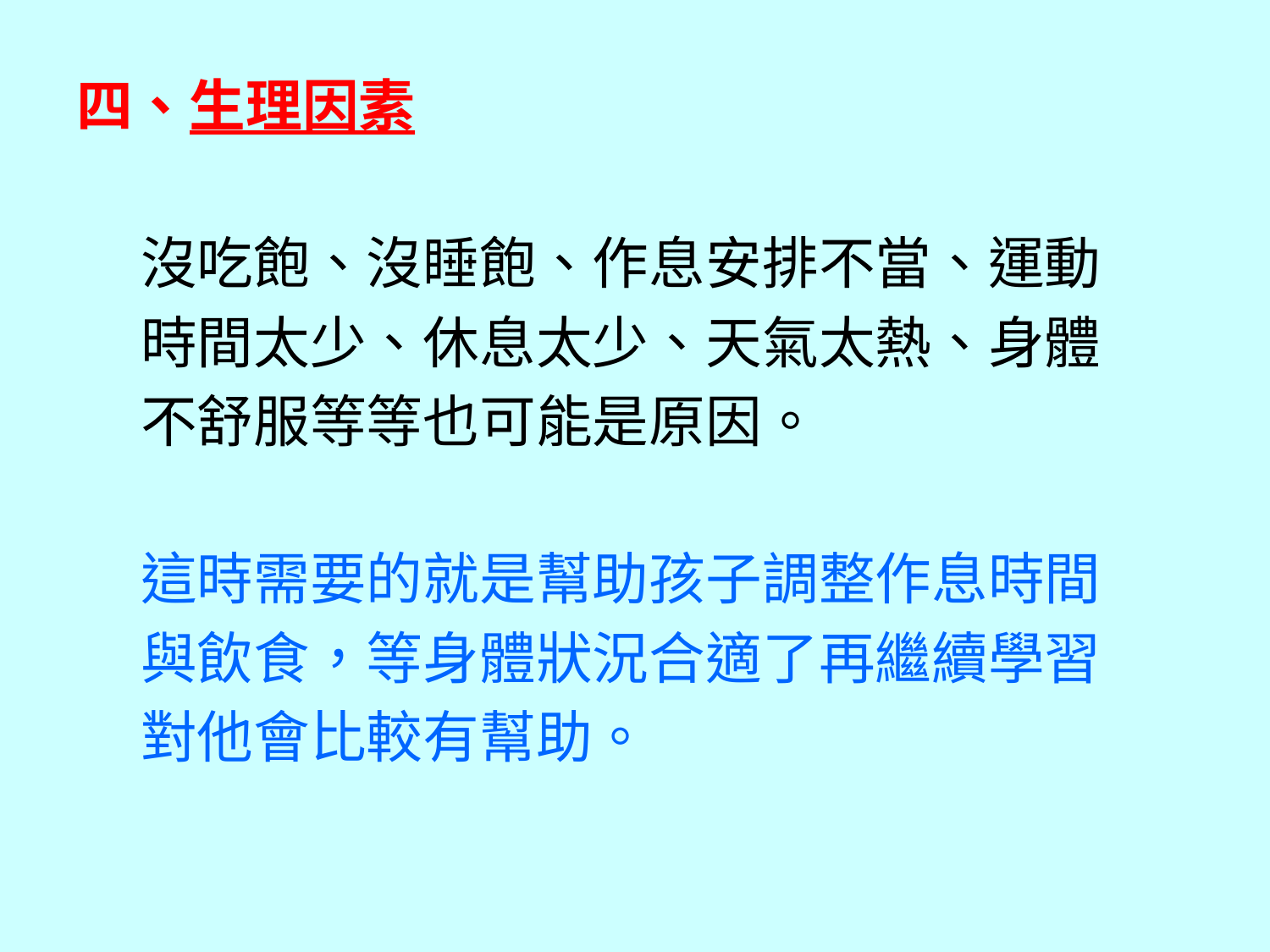

四、生理因素

    沒吃飽、沒睡飽、作息安排不當、運動
    時間太少、休息太少、天氣太熱、身體
    不舒服等等也可能是原因。

    這時需要的就是幫助孩子調整作息時間
    與飲食，等身體狀況合適了再繼續學習
    對他會比較有幫助。